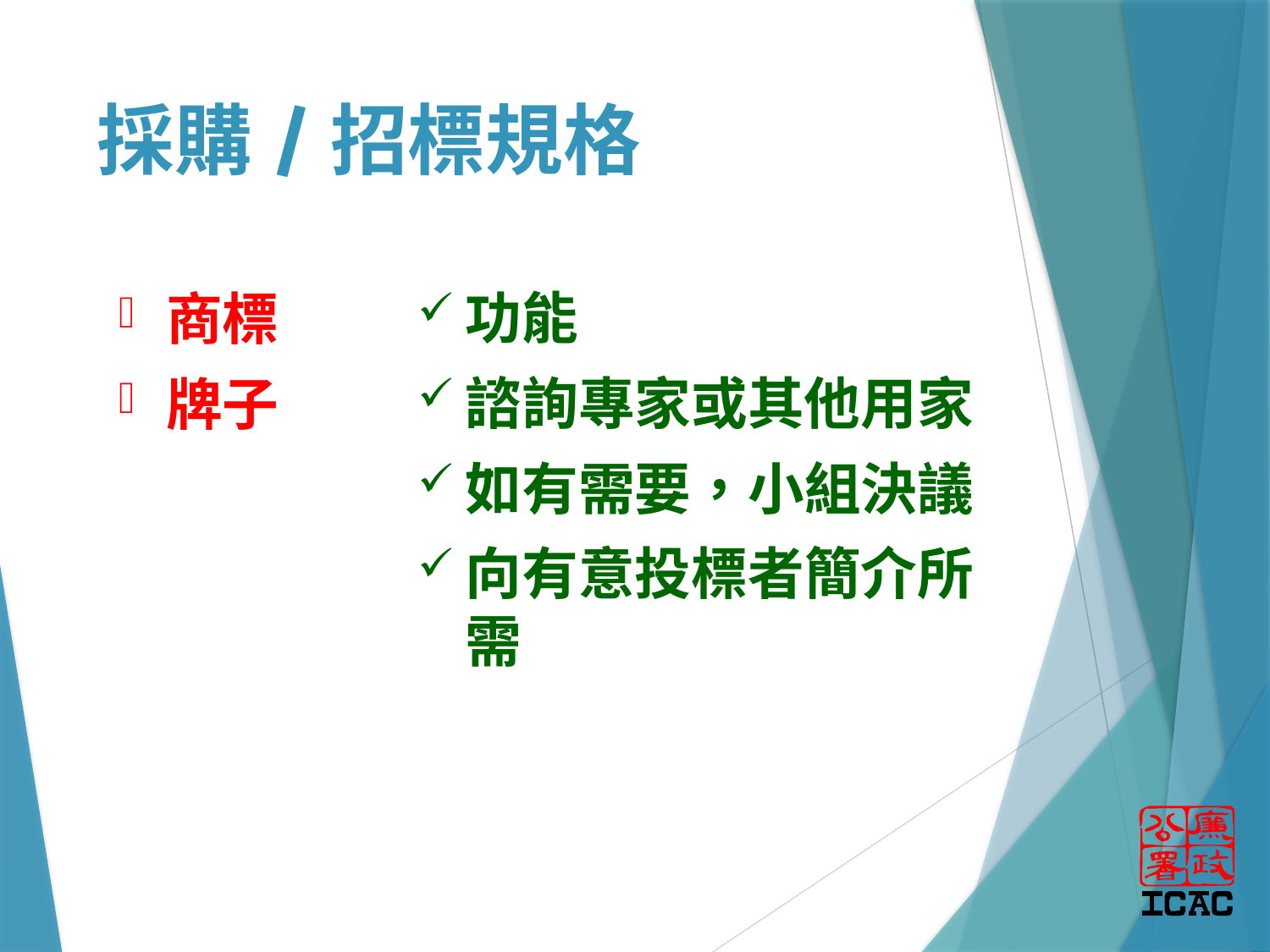

採購/招標規格
功能
諮詢專家或其他用家
如有需要，小組決議
向有意投標者簡介所需
商標
牌子